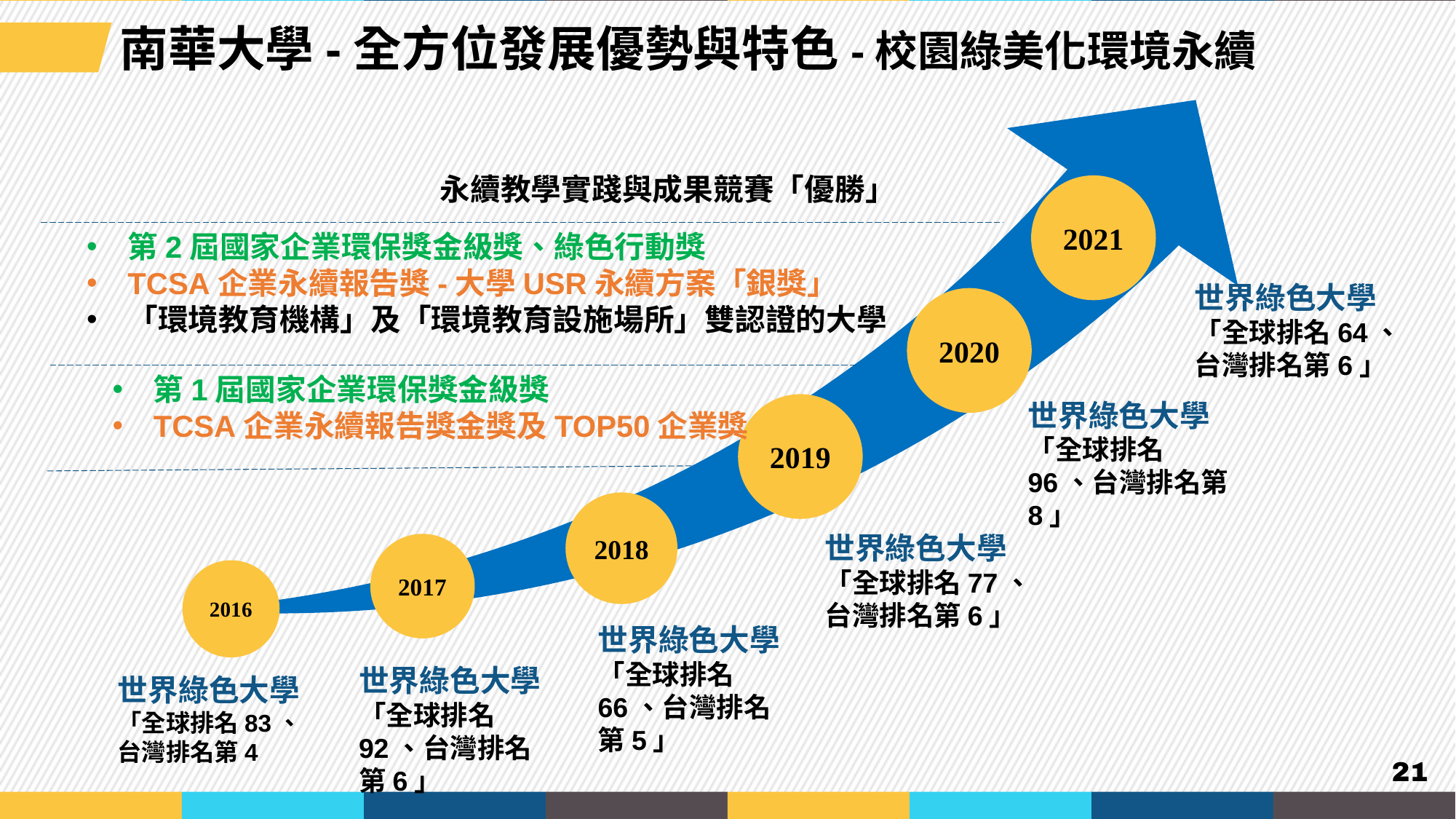

南華大學-全方位發展優勢與特色-校園綠美化環境永續

永續教學實踐與成果競賽「優勝」
2021
第2屆國家企業環保獎金級獎、綠色行動獎
TCSA企業永續報告獎-大學USR永續方案「銀獎」
「環境教育機構」及「環境教育設施場所」雙認證的大學
3
世界綠色大學
「全球排名64、台灣排名第6」
2020

第1屆國家企業環保獎金級獎
TCSA企業永續報告獎金獎及TOP50企業獎
世界綠色大學
「全球排名96、台灣排名第8」
2019
2018
世界綠色大學
「全球排名77、台灣排名第6」
2017
2016
世界綠色大學「全球排名66、台灣排名第5」
世界綠色大學 「全球排名92、台灣排名第6」
世界綠色大學
「全球排名83、台灣排名第4